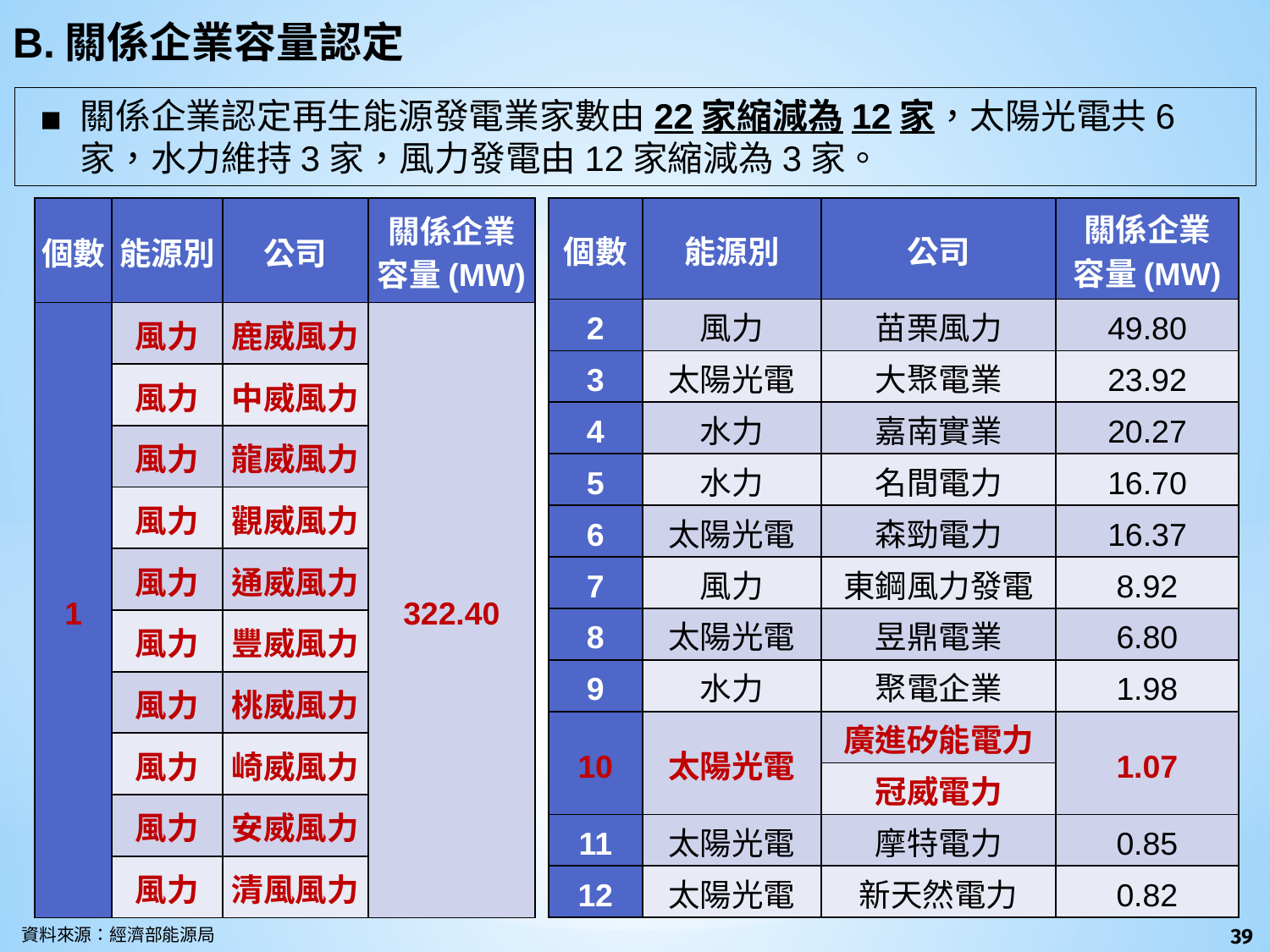

B.關係企業容量認定
關係企業認定再生能源發電業家數由22家縮減為12家，太陽光電共6家，水力維持3家，風力發電由12家縮減為3家。
| 個數 | 能源別 | 公司 | 關係企業 容量(MW) |
| --- | --- | --- | --- |
| 1 | 風力 | 鹿威風力 | 322.40 |
|  | 風力 | 中威風力 |  |
|  | 風力 | 龍威風力 |  |
|  | 風力 | 觀威風力 |  |
|  | 風力 | 通威風力 |  |
|  | 風力 | 豐威風力 |  |
|  | 風力 | 桃威風力 |  |
|  | 風力 | 崎威風力 |  |
|  | 風力 | 安威風力 |  |
|  | 風力 | 清風風力 |  |
| 個數 | 能源別 | 公司 | 關係企業 容量(MW) |
| --- | --- | --- | --- |
| 2 | 風力 | 苗栗風力 | 49.80 |
| 3 | 太陽光電 | 大聚電業 | 23.92 |
| 4 | 水力 | 嘉南實業 | 20.27 |
| 5 | 水力 | 名間電力 | 16.70 |
| 6 | 太陽光電 | 森勁電力 | 16.37 |
| 7 | 風力 | 東鋼風力發電 | 8.92 |
| 8 | 太陽光電 | 昱鼎電業 | 6.80 |
| 9 | 水力 | 聚電企業 | 1.98 |
| 10 | 太陽光電 | 廣進矽能電力 | 1.07 |
|  |  | 冠威電力 |  |
| 11 | 太陽光電 | 摩特電力 | 0.85 |
| 12 | 太陽光電 | 新天然電力 | 0.82 |
資料來源：經濟部能源局
39